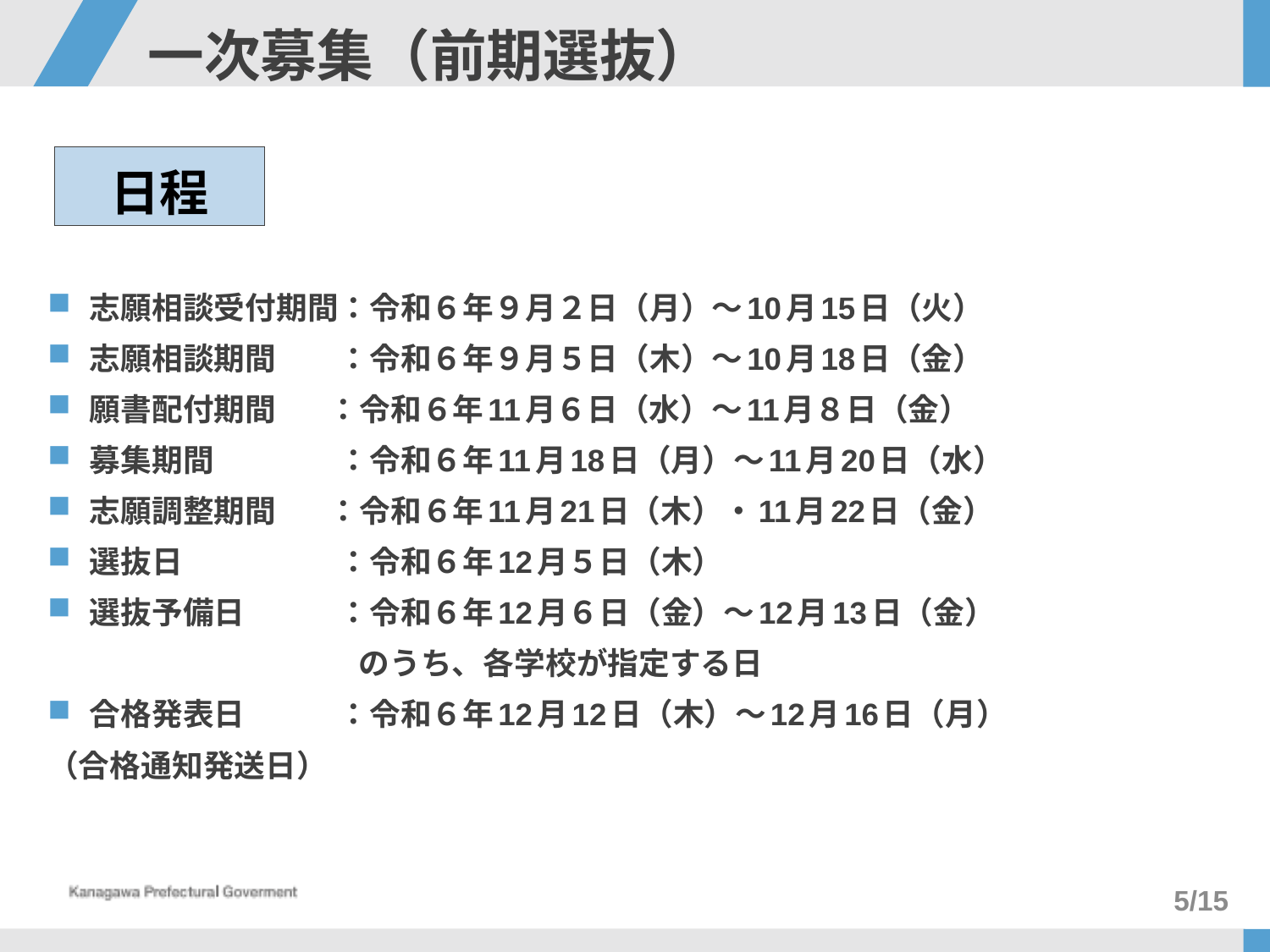

# 一次募集（前期選抜）
日程
志願相談受付期間：令和６年９月２日（月）～10月15日（火）
志願相談期間　　：令和６年９月５日（木）～10月18日（金）
願書配付期間  　 ：令和６年11月６日（水）～11月８日（金）
募集期間　　　　：令和６年11月18日（月）～11月20日（水）
志願調整期間　   ：令和６年11月21日（木）・11月22日（金）
選抜日　　　　　：令和６年12月５日（木）
選抜予備日　　　：令和６年12月６日（金）～12月13日（金）
　　　　　　　　　　のうち、各学校が指定する日
合格発表日　　　：令和６年12月12日（木）～12月16日（月）
（合格通知発送日）
5/15